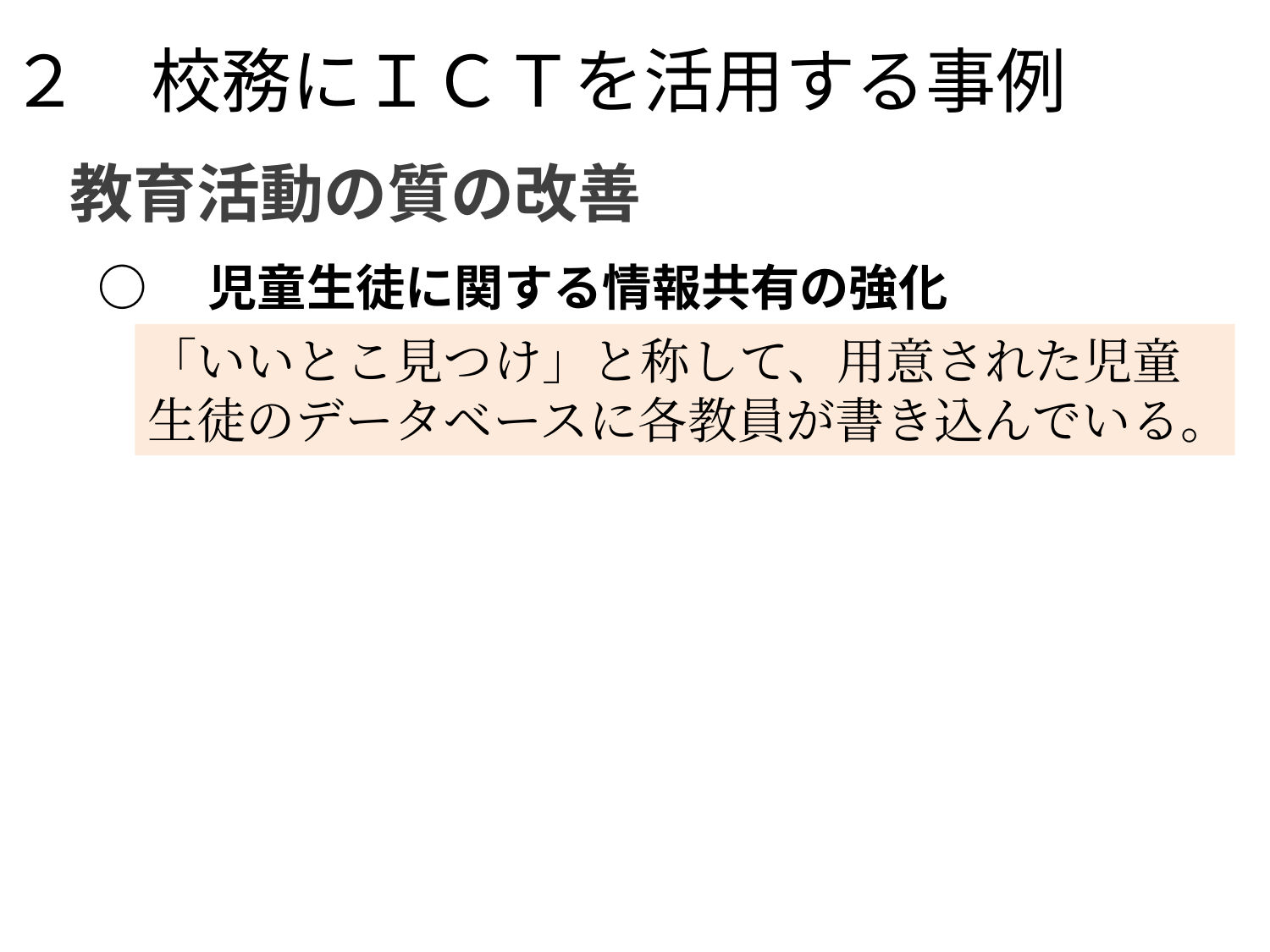

# ２　校務にＩＣＴを活用する事例
教育活動の質の改善
○　児童生徒に関する情報共有の強化
「いいとこ見つけ」と称して、用意された児童生徒のデータベースに各教員が書き込んでいる。